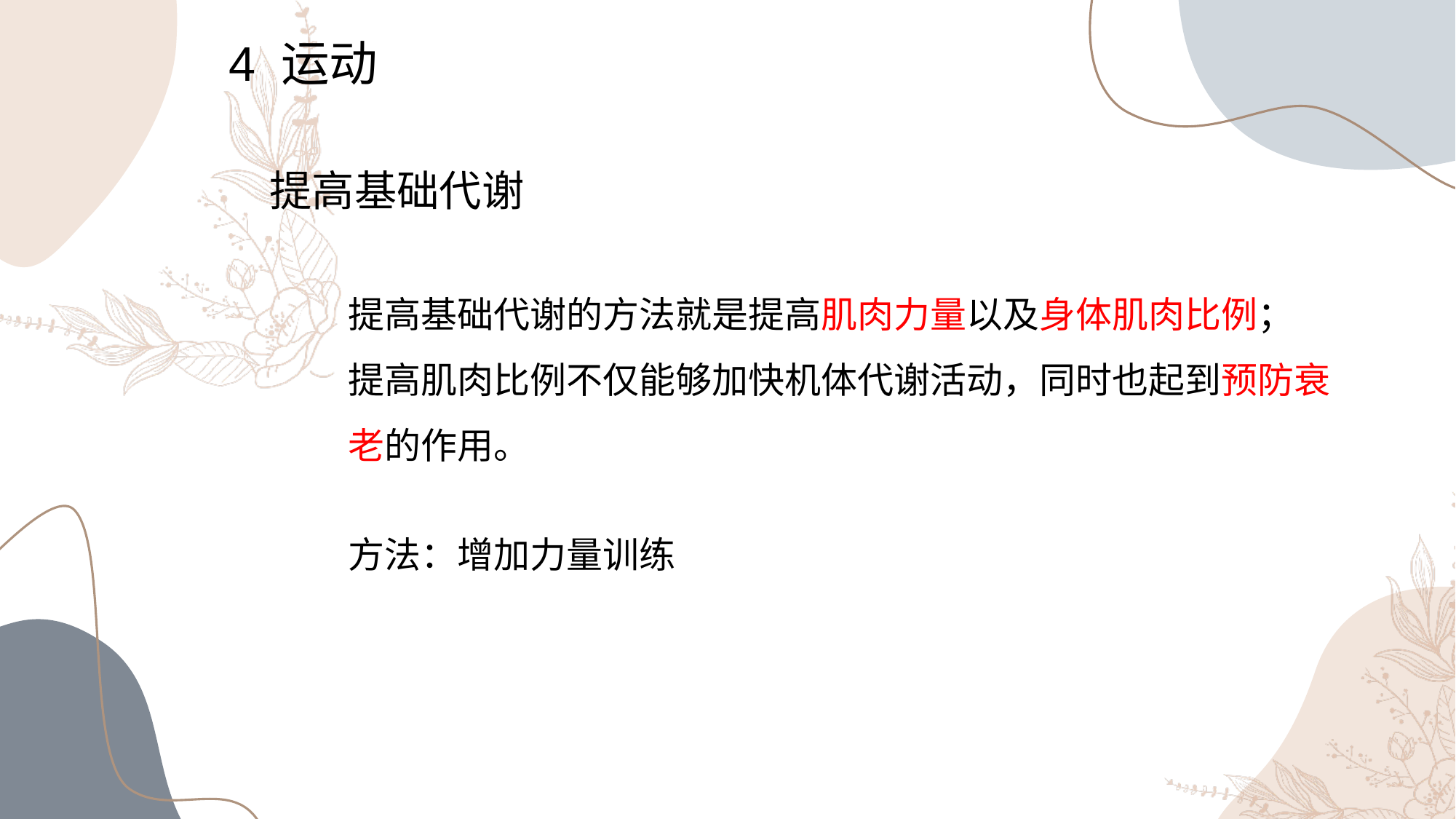

4 运动
提高基础代谢
提高基础代谢的方法就是提高肌肉力量以及身体肌肉比例；
提高肌肉比例不仅能够加快机体代谢活动，同时也起到预防衰老的作用。

方法：增加力量训练

90%